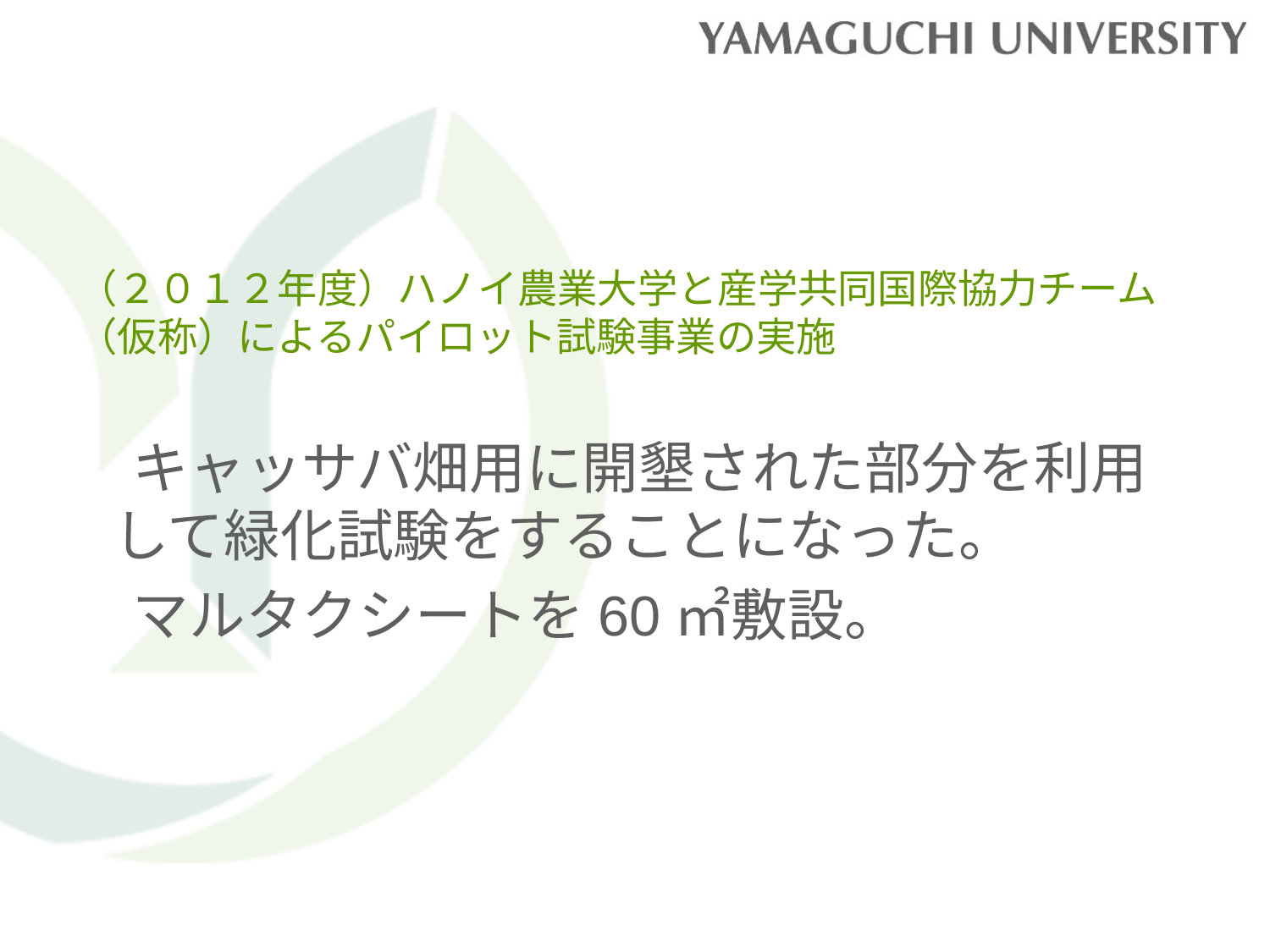

# （２０１２年度）ハノイ農業大学と産学共同国際協力チーム（仮称）によるパイロット試験事業の実施
　キャッサバ畑用に開墾された部分を利用して緑化試験をすることになった。
　マルタクシートを60㎡敷設。